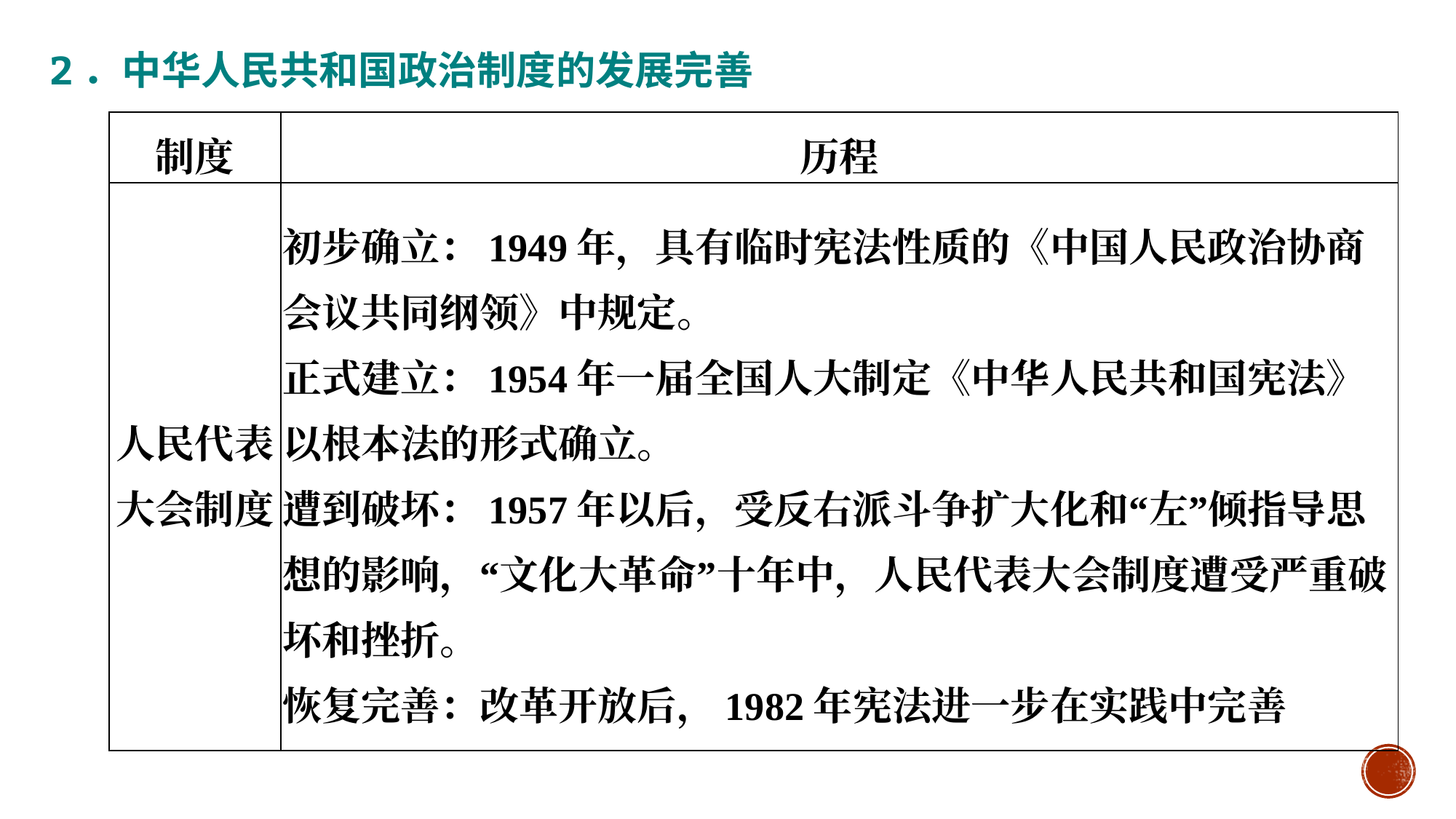

2．中华人民共和国政治制度的发展完善
#
| 制度 | 历程 |
| --- | --- |
| 人民代表大会制度 | 初步确立：1949年，具有临时宪法性质的《中国人民政治协商会议共同纲领》中规定。 正式建立：1954年一届全国人大制定《中华人民共和国宪法》以根本法的形式确立。 遭到破坏：1957年以后，受反右派斗争扩大化和“左”倾指导思想的影响，“文化大革命”十年中，人民代表大会制度遭受严重破坏和挫折。 恢复完善：改革开放后，1982年宪法进一步在实践中完善 |